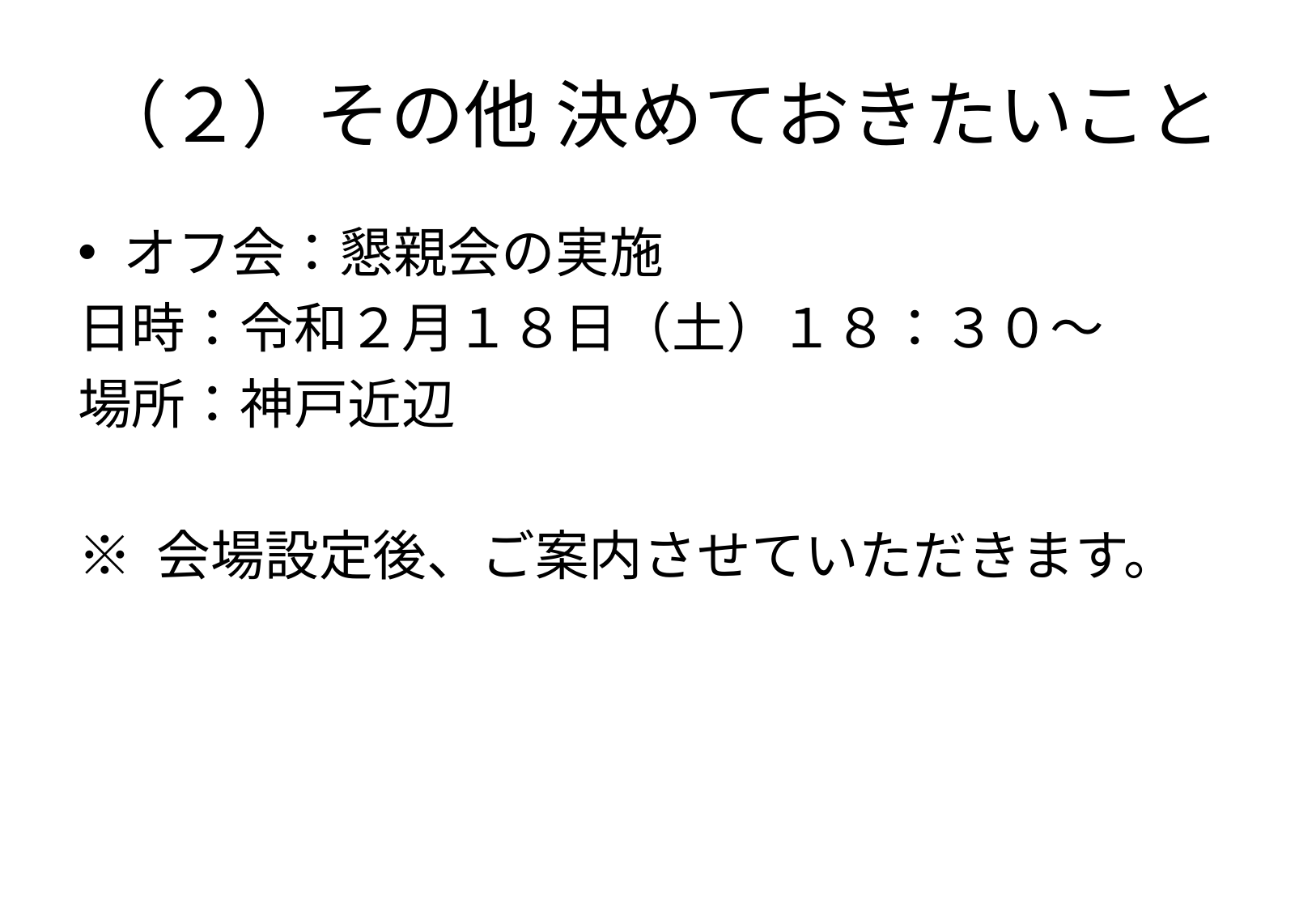

# （２）その他 決めておきたいこと
オフ会：懇親会の実施
日時：令和２月１８日（土）１８：３０～
場所：神戸近辺

※ 会場設定後、ご案内させていただきます。